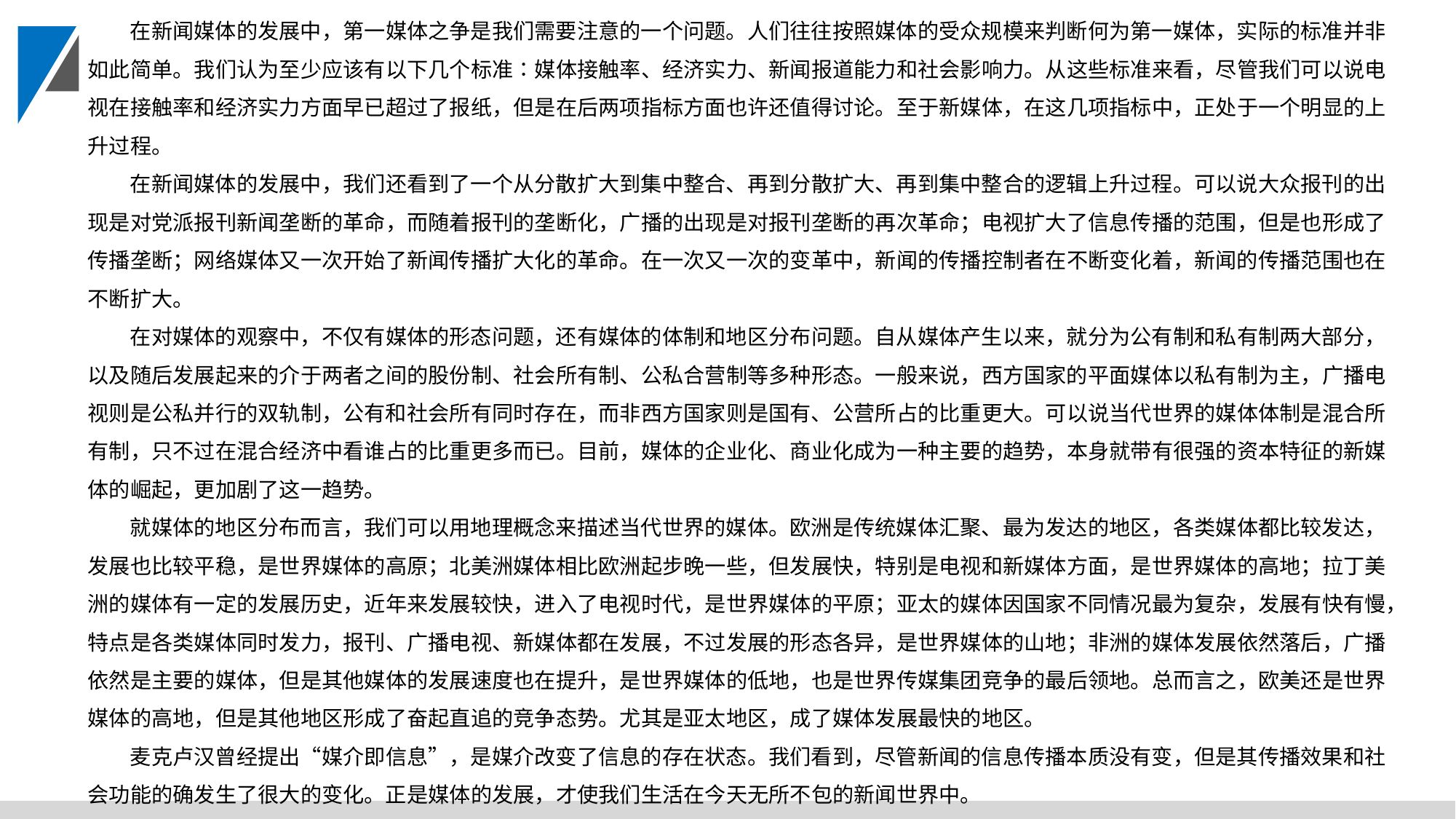

在新闻媒体的发展中，第一媒体之争是我们需要注意的一个问题。人们往往按照媒体的受众规模来判断何为第一媒体，实际的标准并非如此简单。我们认为至少应该有以下几个标准∶媒体接触率、经济实力、新闻报道能力和社会影响力。从这些标准来看，尽管我们可以说电视在接触率和经济实力方面早已超过了报纸，但是在后两项指标方面也许还值得讨论。至于新媒体，在这几项指标中，正处于一个明显的上升过程。
在新闻媒体的发展中，我们还看到了一个从分散扩大到集中整合、再到分散扩大、再到集中整合的逻辑上升过程。可以说大众报刊的出现是对党派报刊新闻垄断的革命，而随着报刊的垄断化，广播的出现是对报刊垄断的再次革命；电视扩大了信息传播的范围，但是也形成了传播垄断；网络媒体又一次开始了新闻传播扩大化的革命。在一次又一次的变革中，新闻的传播控制者在不断变化着，新闻的传播范围也在不断扩大。
在对媒体的观察中，不仅有媒体的形态问题，还有媒体的体制和地区分布问题。自从媒体产生以来，就分为公有制和私有制两大部分，以及随后发展起来的介于两者之间的股份制、社会所有制、公私合营制等多种形态。一般来说，西方国家的平面媒体以私有制为主，广播电视则是公私并行的双轨制，公有和社会所有同时存在，而非西方国家则是国有、公营所占的比重更大。可以说当代世界的媒体体制是混合所有制，只不过在混合经济中看谁占的比重更多而已。目前，媒体的企业化、商业化成为一种主要的趋势，本身就带有很强的资本特征的新媒体的崛起，更加剧了这一趋势。
就媒体的地区分布而言，我们可以用地理概念来描述当代世界的媒体。欧洲是传统媒体汇聚、最为发达的地区，各类媒体都比较发达，发展也比较平稳，是世界媒体的高原；北美洲媒体相比欧洲起步晚一些，但发展快，特别是电视和新媒体方面，是世界媒体的高地；拉丁美洲的媒体有一定的发展历史，近年来发展较快，进入了电视时代，是世界媒体的平原；亚太的媒体因国家不同情况最为复杂，发展有快有慢，特点是各类媒体同时发力，报刊、广播电视、新媒体都在发展，不过发展的形态各异，是世界媒体的山地；非洲的媒体发展依然落后，广播依然是主要的媒体，但是其他媒体的发展速度也在提升，是世界媒体的低地，也是世界传媒集团竞争的最后领地。总而言之，欧美还是世界媒体的高地，但是其他地区形成了奋起直追的竞争态势。尤其是亚太地区，成了媒体发展最快的地区。
麦克卢汉曾经提出“媒介即信息”，是媒介改变了信息的存在状态。我们看到，尽管新闻的信息传播本质没有变，但是其传播效果和社会功能的确发生了很大的变化。正是媒体的发展，才使我们生活在今天无所不包的新闻世界中。